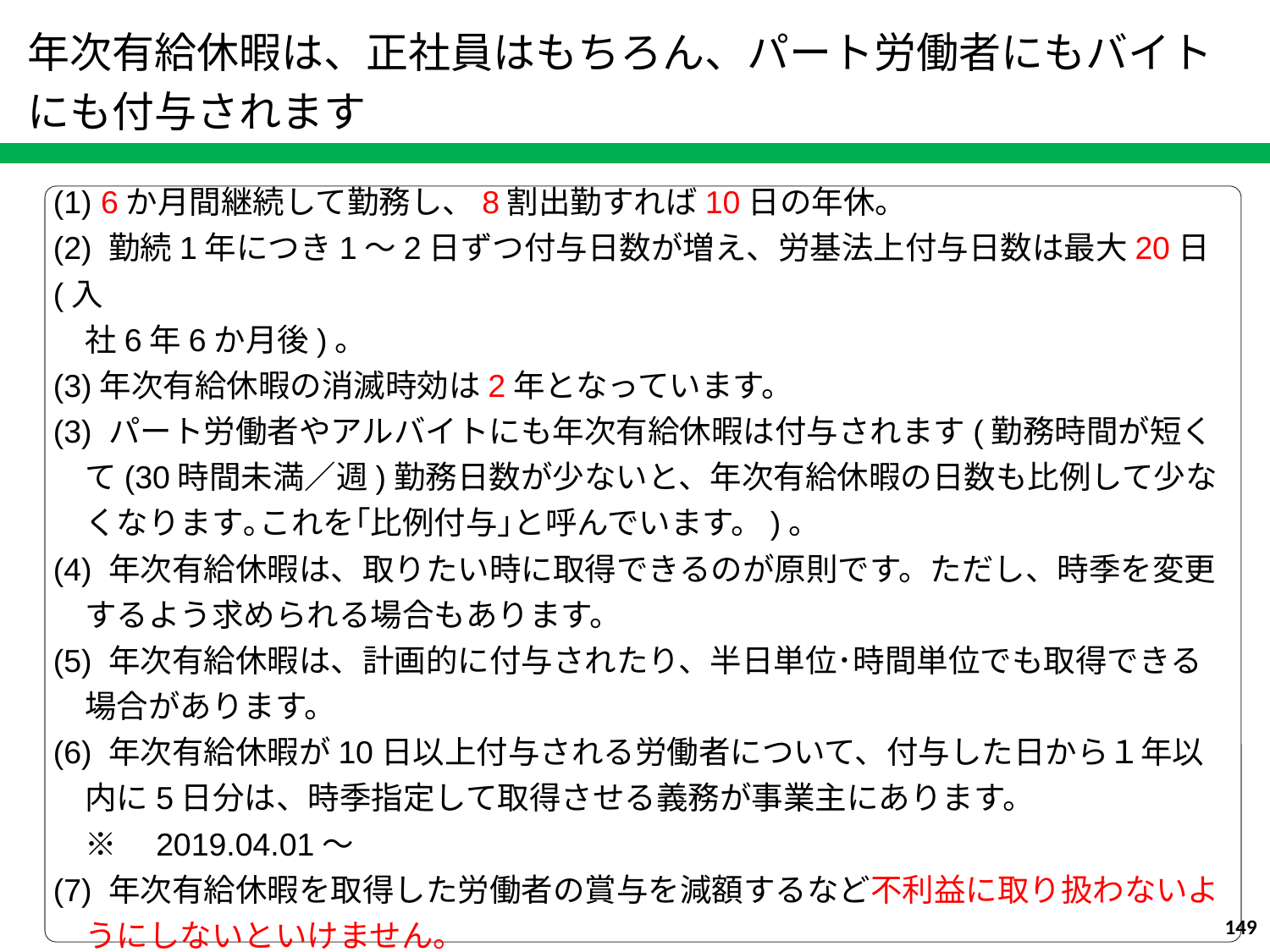

年次有給休暇は、正社員はもちろん、パート労働者にもバイトにも付与されます

(1) 6か月間継続して勤務し、8割出勤すれば10日の年休。
(2) 勤続1年につき1～2日ずつ付与日数が増え、労基法上付与日数は最大20日(入
　社6年6か月後)。
(3)年次有給休暇の消滅時効は2年となっています。
(3) パート労働者やアルバイトにも年次有給休暇は付与されます(勤務時間が短く
　て(30時間未満／週)勤務日数が少ないと、年次有給休暇の日数も比例して少な
　くなります｡これを｢比例付与｣と呼んでいます。)。
(4) 年次有給休暇は、取りたい時に取得できるのが原則です。ただし、時季を変更
　するよう求められる場合もあります。
(5) 年次有給休暇は、計画的に付与されたり、半日単位･時間単位でも取得できる
　場合があります。
(6) 年次有給休暇が10日以上付与される労働者について、付与した日から１年以
　内に5日分は、時季指定して取得させる義務が事業主にあります。
　※　2019.04.01～
(7) 年次有給休暇を取得した労働者の賞与を減額するなど不利益に取り扱わないよ
　うにしないといけません。
149